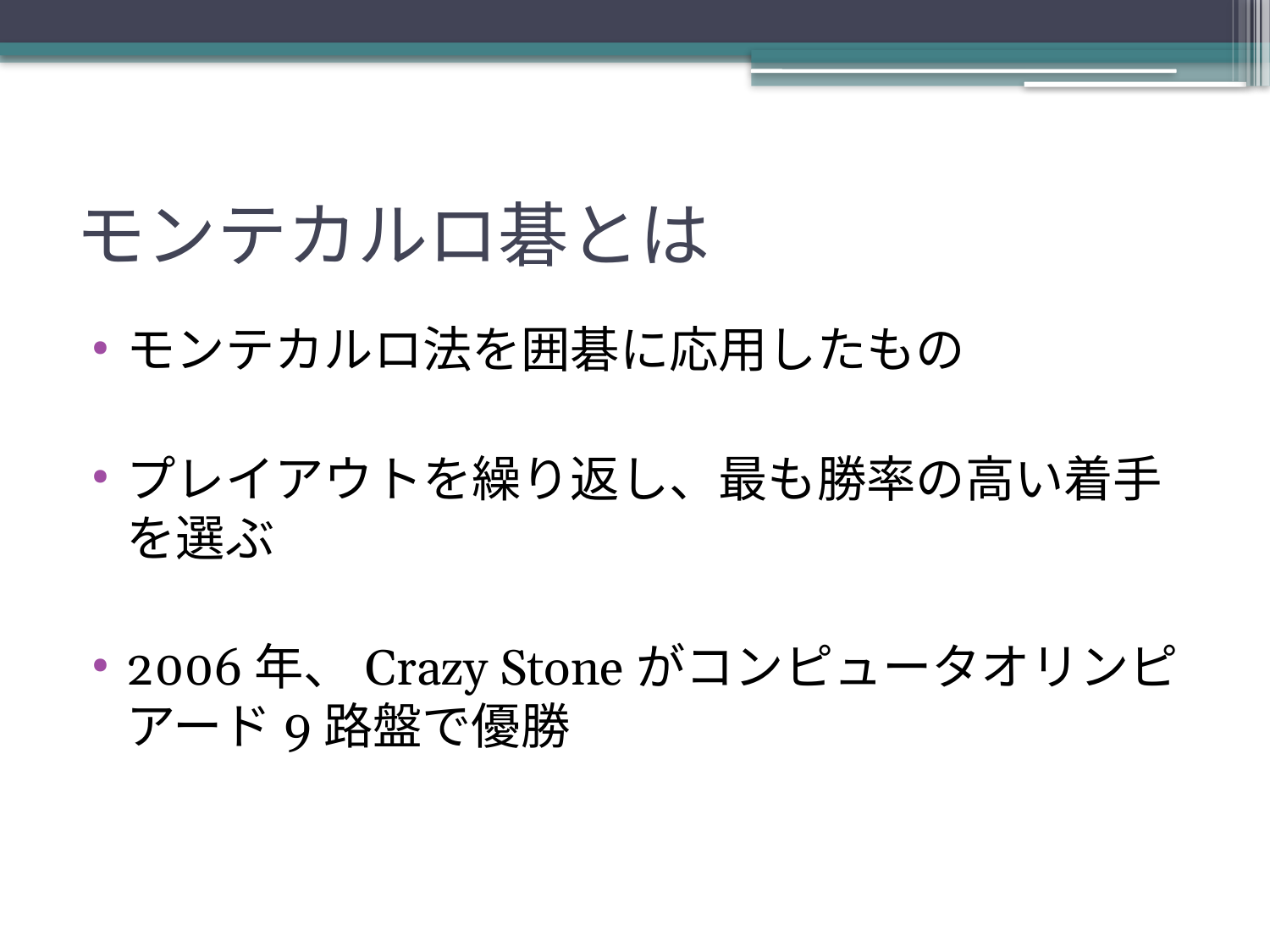

# モンテカルロ碁とは
モンテカルロ法を囲碁に応用したもの

プレイアウトを繰り返し、最も勝率の高い着手を選ぶ

2006年、Crazy Stoneがコンピュータオリンピアード9路盤で優勝